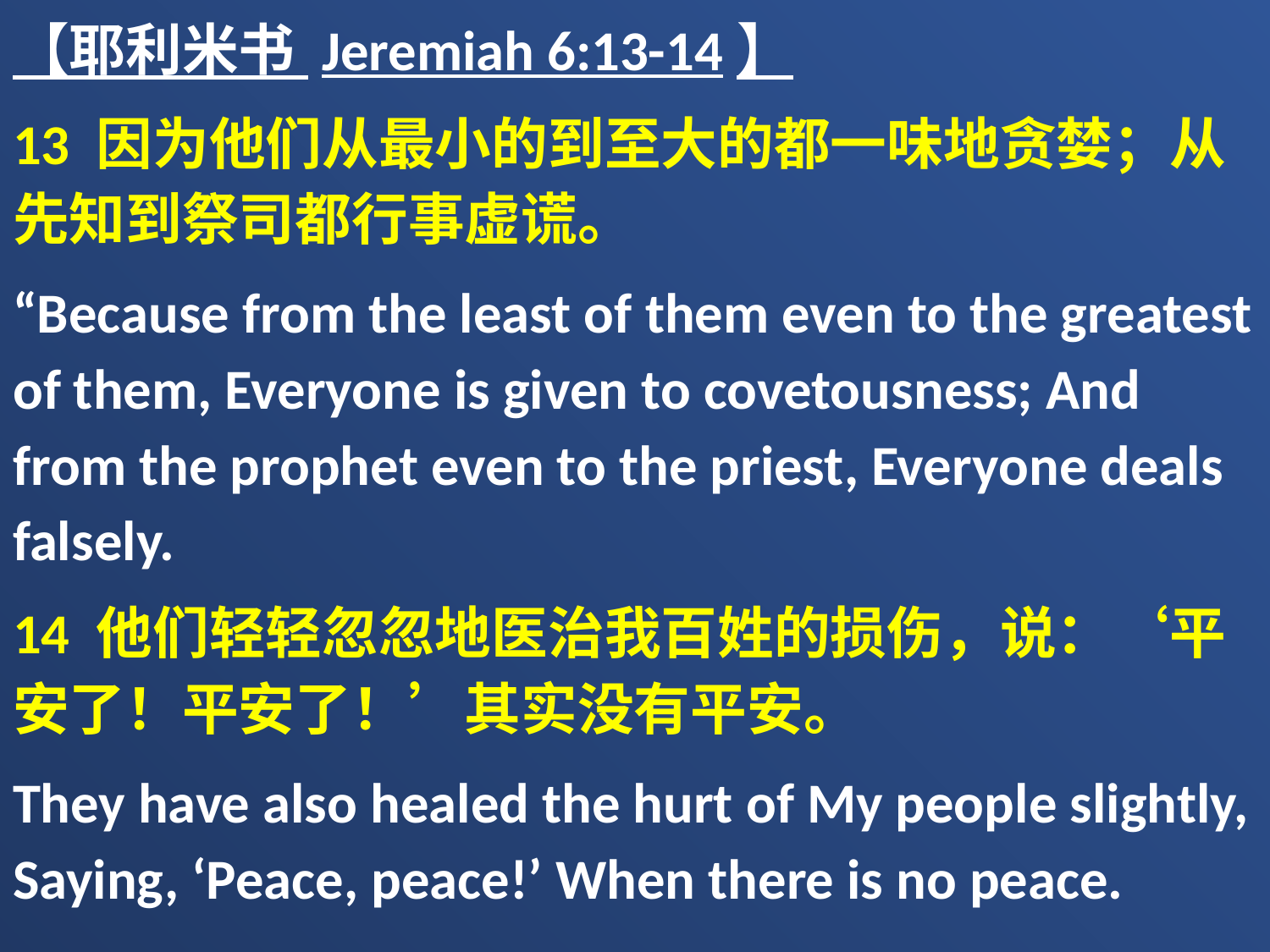

【耶利米书 Jeremiah 6:13-14】
13 因为他们从最小的到至大的都一味地贪婪；从先知到祭司都行事虚谎。
“Because from the least of them even to the greatest of them, Everyone is given to covetousness; And from the prophet even to the priest, Everyone deals falsely.
14 他们轻轻忽忽地医治我百姓的损伤，说：‘平安了！平安了！’其实没有平安。
They have also healed the hurt of My people slightly, Saying, ‘Peace, peace!’ When there is no peace.